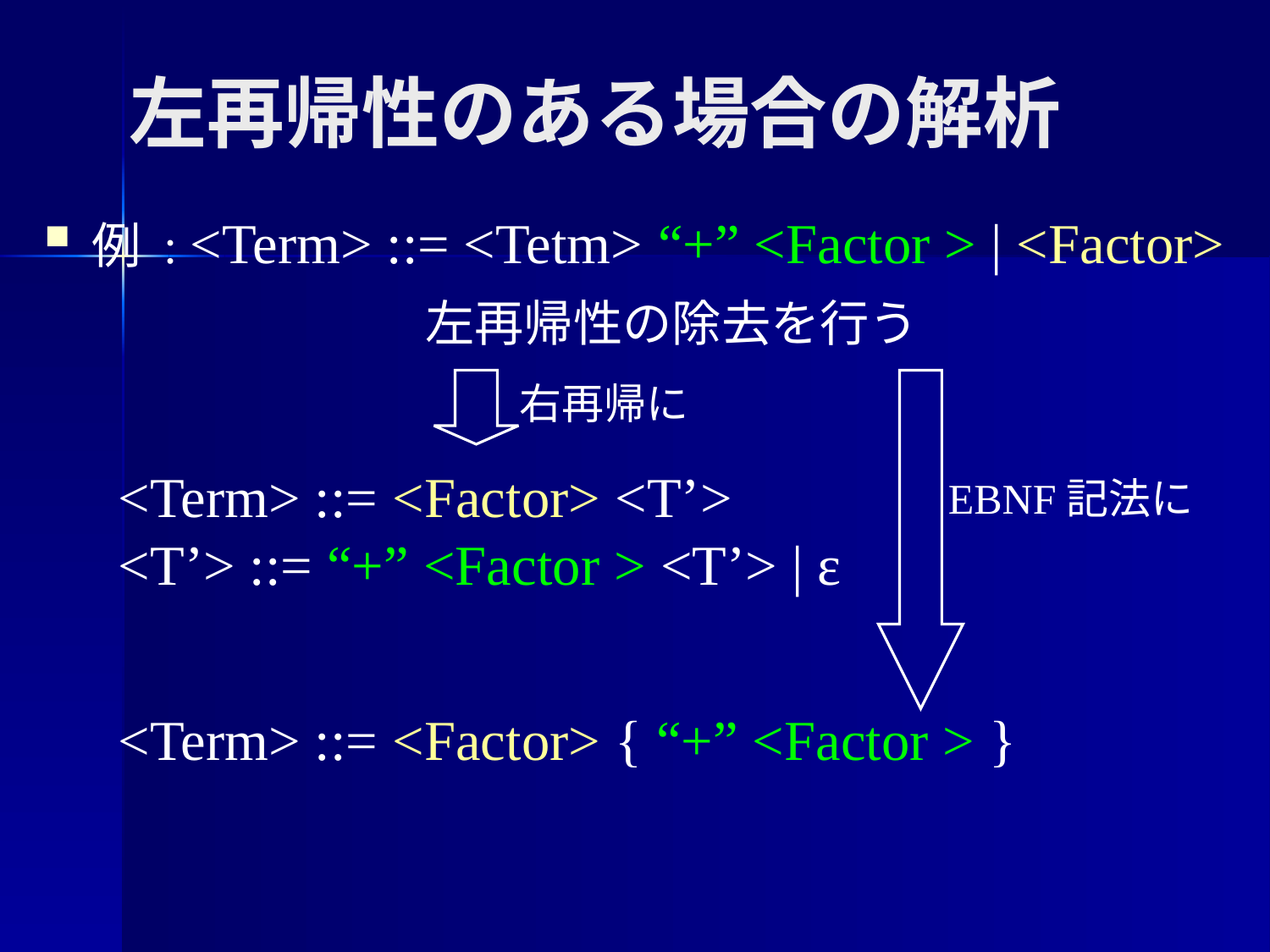

左再帰性のある場合の解析
例 : <Term> ::= <Tetm> “+” <Factor > | <Factor>
左再帰性の除去を行う

右再帰に
<Term> ::= <Factor> <T’>
<T’> ::= “+” <Factor > <T’> | ε

EBNF記法に
<Term> ::= <Factor> { “+” <Factor > }